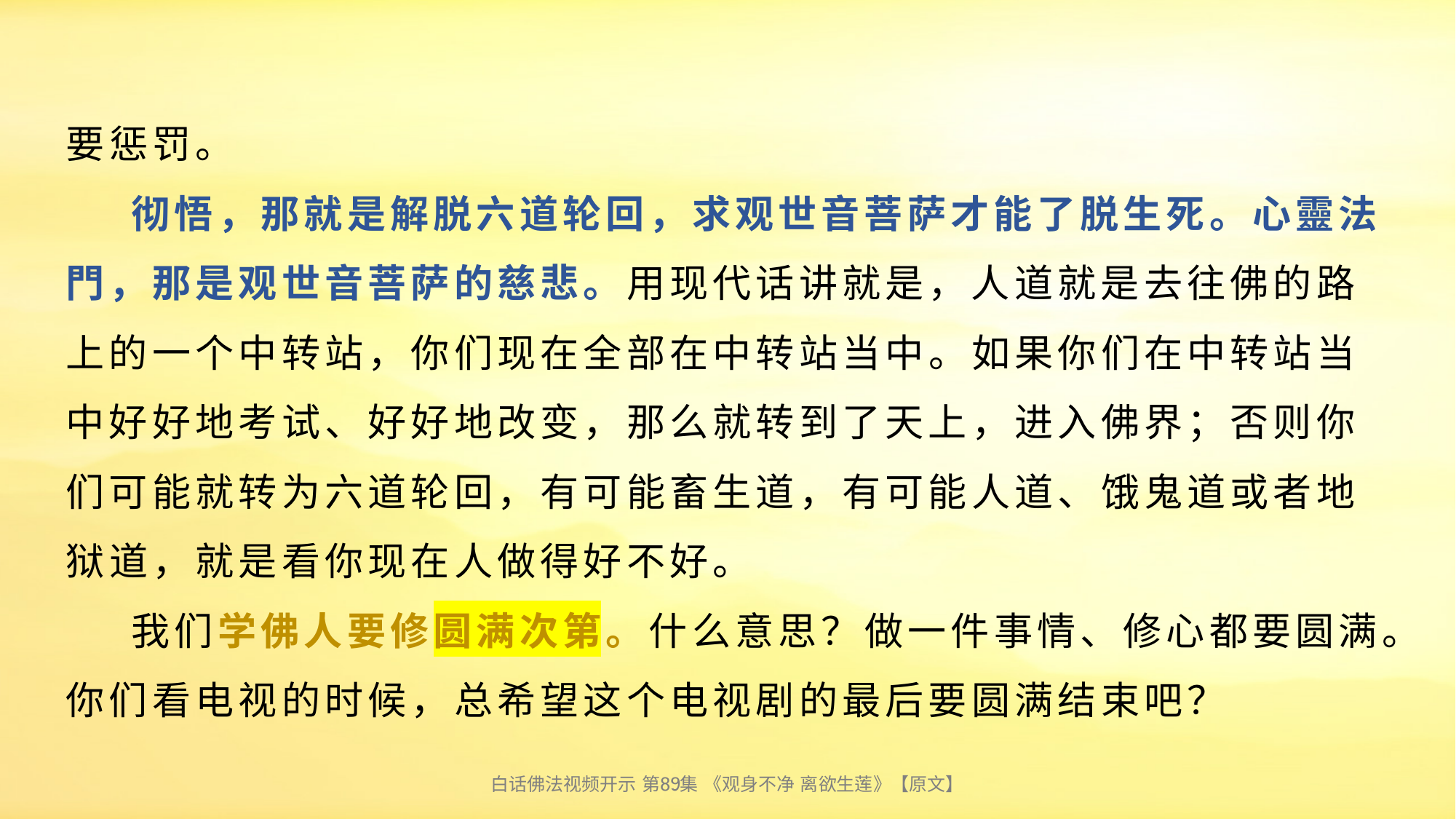

# 要惩罚。 彻悟，那就是解脱六道轮回，求观世音菩萨才能了脱生死。心靈法門，那是观世音菩萨的慈悲。用现代话讲就是，人道就是去往佛的路上的一个中转站，你们现在全部在中转站当中。如果你们在中转站当中好好地考试、好好地改变，那么就转到了天上，进入佛界；否则你们可能就转为六道轮回，有可能畜生道，有可能人道、饿鬼道或者地狱道，就是看你现在人做得好不好。 我们学佛人要修圆满次第。什么意思？做一件事情、修心都要圆满。你们看电视的时候，总希望这个电视剧的最后要圆满结束吧？
白话佛法视频开示 第89集 《观身不净 离欲生莲》【原文】